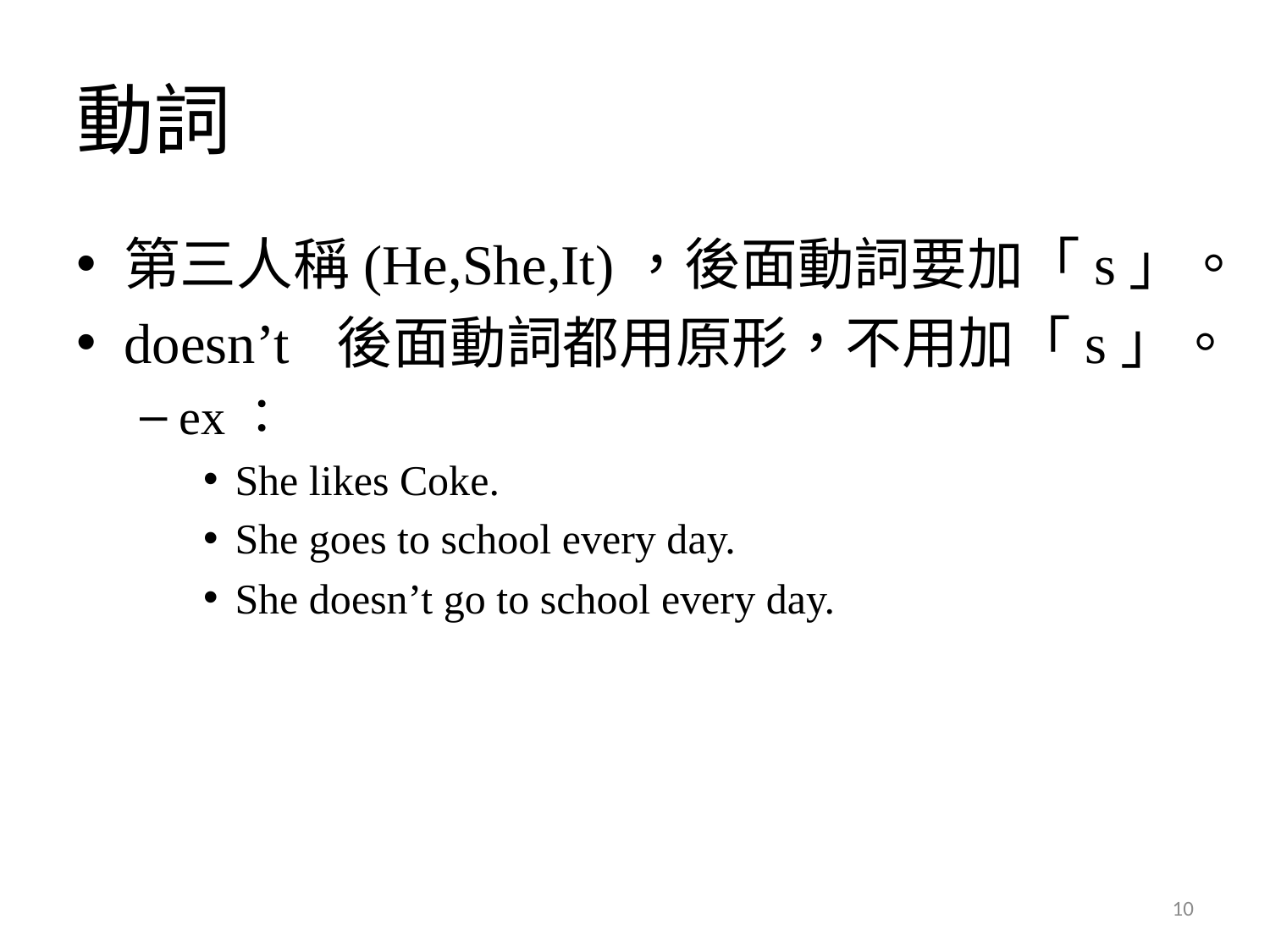

# 動詞
第三人稱(He,She,It)，後面動詞要加「s」。
doesn’t 後面動詞都用原形，不用加「s」。
ex：
She likes Coke.
She goes to school every day.
She doesn’t go to school every day.
10